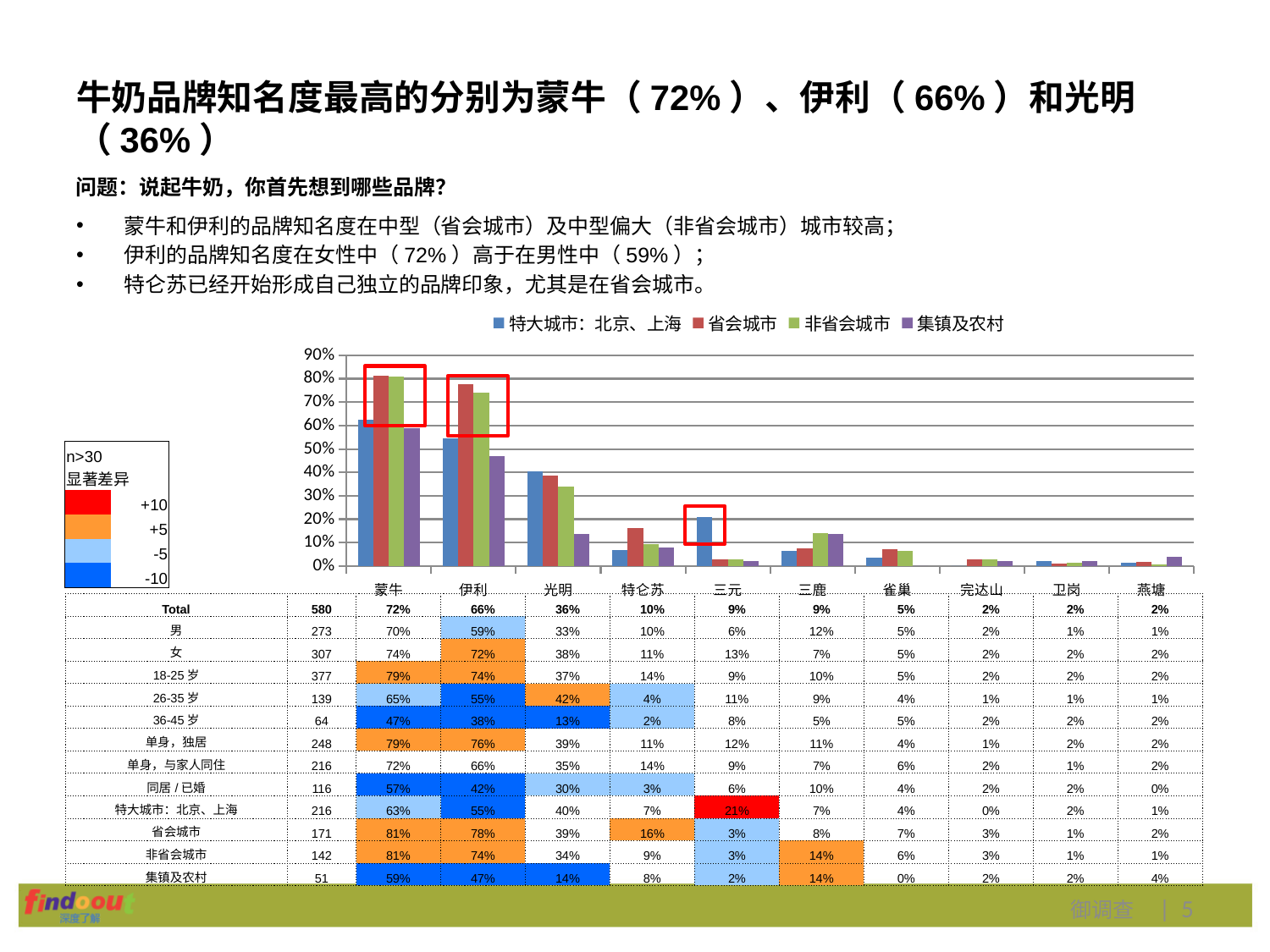

# 牛奶品牌知名度最高的分别为蒙牛（72%）、伊利（66%）和光明（36%）
问题：说起牛奶，你首先想到哪些品牌？
蒙牛和伊利的品牌知名度在中型（省会城市）及中型偏大（非省会城市）城市较高；
伊利的品牌知名度在女性中（72%）高于在男性中（59%）；
特仑苏已经开始形成自己独立的品牌印象，尤其是在省会城市。

### Chart

| Category | 特大城市：北京、上海 | 省会城市 | 非省会城市 | 集镇及农村 |
|---|---|---|---|---|
| 蒙牛 | 0.6250000000000013 | 0.813 | 0.81 | 0.5880000000000003 |
| 伊利 | 0.546 | 0.7780000000000011 | 0.7390000000000012 | 0.4710000000000003 |
| 光明 | 0.403 | 0.3860000000000007 | 0.33800000000000086 | 0.137 |
| 特仑苏 | 0.06900000000000012 | 0.1640000000000001 | 0.09200000000000003 | 0.07800000000000007 |
| 三元 | 0.2080000000000002 | 0.02900000000000002 | 0.02800000000000001 | 0.020000000000000025 |
| 三鹿 | 0.06500000000000007 | 0.07600000000000004 | 0.14100000000000001 | 0.137 |
| 雀巢 | 0.03700000000000003 | 0.07000000000000003 | 0.06300000000000001 | 0.0 |
| 完达山 | 0.0 | 0.02900000000000002 | 0.02800000000000001 | 0.020000000000000025 |
| 卫岗 | 0.02300000000000001 | 0.012000000000000009 | 0.014000000000000005 | 0.020000000000000025 |
| 燕塘 | 0.014000000000000005 | 0.018000000000000023 | 0.007000000000000012 | 0.03900000000000006 |

| n>30 |  |
| --- | --- |
| 显著差异 |  |
|  | +10 |
|  | +5 |
|  | -5 |
|  | -10 |

| Total | 580 | 72% | 66% | 36% | 10% | 9% | 9% | 5% | 2% | 2% | 2% |
| --- | --- | --- | --- | --- | --- | --- | --- | --- | --- | --- | --- |
| 男 | 273 | 70% | 59% | 33% | 10% | 6% | 12% | 5% | 2% | 1% | 1% |
| 女 | 307 | 74% | 72% | 38% | 11% | 13% | 7% | 5% | 2% | 2% | 2% |
| 18-25岁 | 377 | 79% | 74% | 37% | 14% | 9% | 10% | 5% | 2% | 2% | 2% |
| 26-35岁 | 139 | 65% | 55% | 42% | 4% | 11% | 9% | 4% | 1% | 1% | 1% |
| 36-45岁 | 64 | 47% | 38% | 13% | 2% | 8% | 5% | 5% | 2% | 2% | 2% |
| 单身，独居 | 248 | 79% | 76% | 39% | 11% | 12% | 11% | 4% | 1% | 2% | 2% |
| 单身，与家人同住 | 216 | 72% | 66% | 35% | 14% | 9% | 7% | 6% | 2% | 1% | 2% |
| 同居/已婚 | 116 | 57% | 42% | 30% | 3% | 6% | 10% | 4% | 2% | 2% | 0% |
| 特大城市：北京、上海 | 216 | 63% | 55% | 40% | 7% | 21% | 7% | 4% | 0% | 2% | 1% |
| 省会城市 | 171 | 81% | 78% | 39% | 16% | 3% | 8% | 7% | 3% | 1% | 2% |
| 非省会城市 | 142 | 81% | 74% | 34% | 9% | 3% | 14% | 6% | 3% | 1% | 1% |
| 集镇及农村 | 51 | 59% | 47% | 14% | 8% | 2% | 14% | 0% | 2% | 2% | 4% |
御调查   |  5